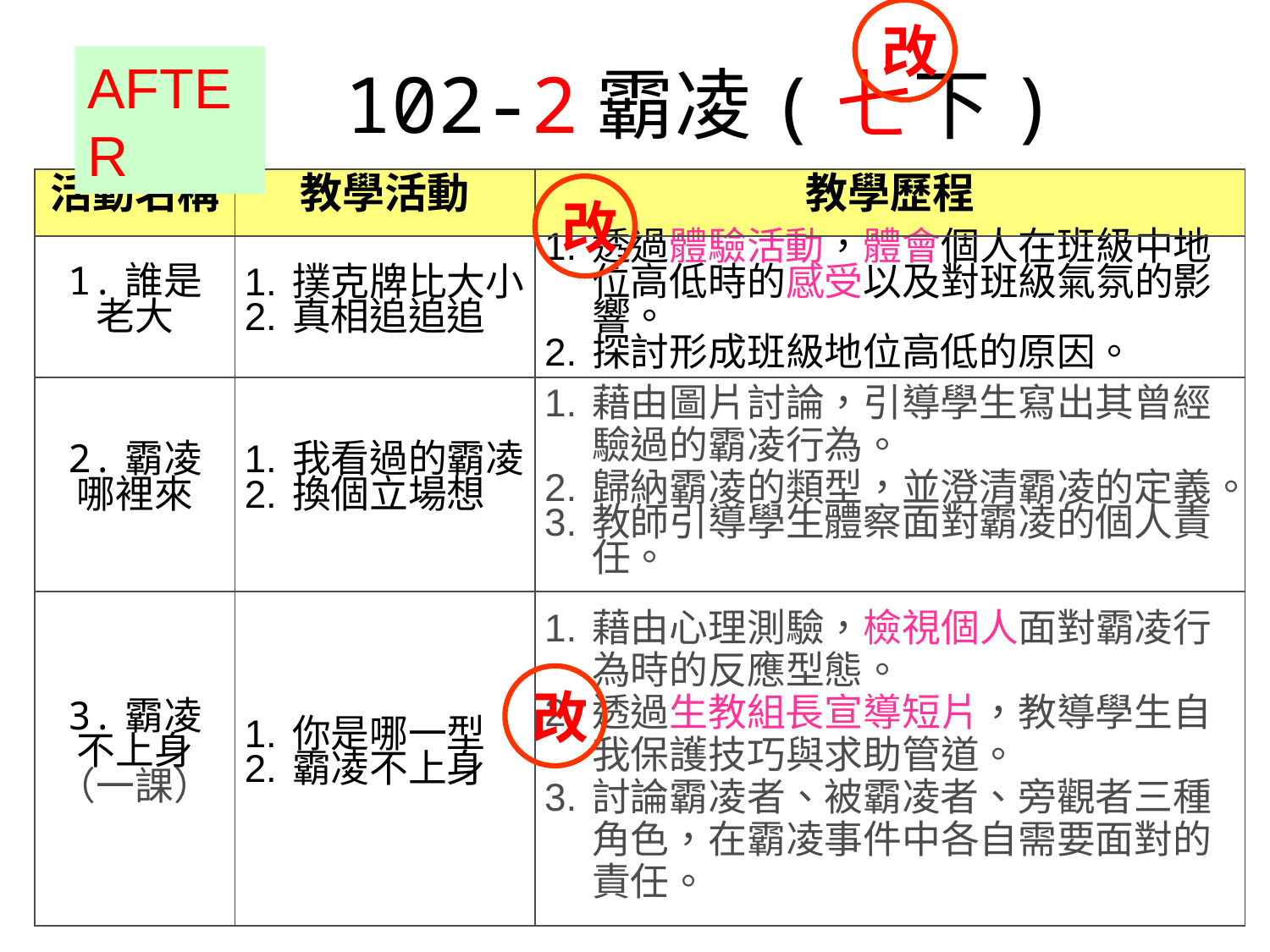

改
# 102-2霸凌(七下)
AFTER
| 活動名稱 | 教學活動 | 教學歷程 |
| --- | --- | --- |
| 1.誰是 老大 | 撲克牌比大小 真相追追追 | 透過體驗活動，體會個人在班級中地位高低時的感受以及對班級氣氛的影響。 探討形成班級地位高低的原因。 |
| 2.霸凌 哪裡來 | 我看過的霸凌 換個立場想 | 藉由圖片討論，引導學生寫出其曾經驗過的霸凌行為。 歸納霸凌的類型，並澄清霸凌的定義。 教師引導學生體察面對霸凌的個人責任。 |
| 3.霸凌 不上身 （一課） | 你是哪一型 霸凌不上身 | 藉由心理測驗，檢視個人面對霸凌行為時的反應型態。 透過生教組長宣導短片，教導學生自我保護技巧與求助管道。 討論霸凌者、被霸凌者、旁觀者三種角色，在霸凌事件中各自需要面對的責任。 |
改
改